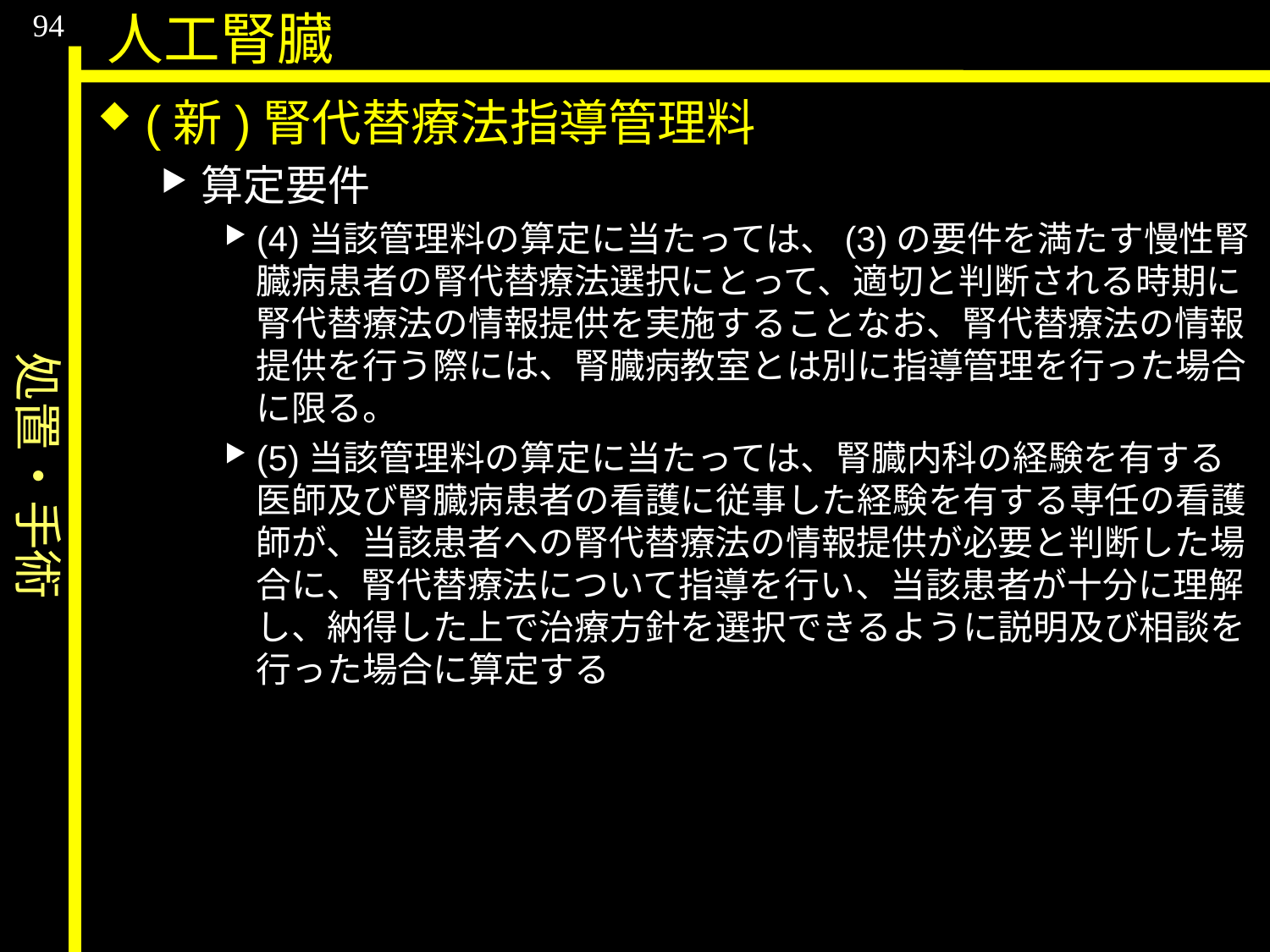

処置・手術
94
人工腎臓

(新)腎代替療法指導管理料
算定要件
(4)当該管理料の算定に当たっては、(3)の要件を満たす慢性腎臓病患者の腎代替療法選択にとって、適切と判断される時期に腎代替療法の情報提供を実施することなお、腎代替療法の情報提供を行う際には、腎臓病教室とは別に指導管理を行った場合に限る。
(5)当該管理料の算定に当たっては、腎臓内科の経験を有する医師及び腎臓病患者の看護に従事した経験を有する専任の看護師が、当該患者への腎代替療法の情報提供が必要と判断した場合に、腎代替療法について指導を行い、当該患者が十分に理解し、納得した上で治療方針を選択できるように説明及び相談を行った場合に算定する